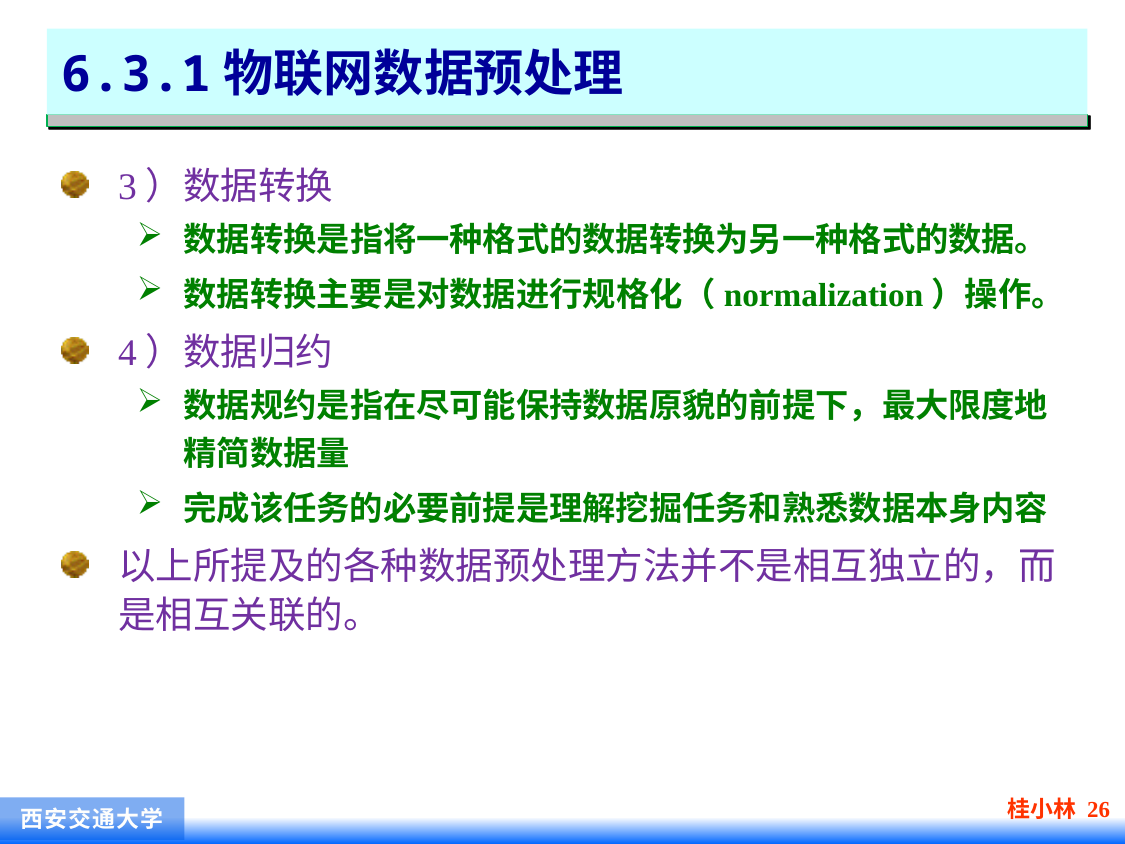

# 6.3.1物联网数据预处理
3）数据转换
数据转换是指将一种格式的数据转换为另一种格式的数据。
数据转换主要是对数据进行规格化（normalization）操作。
4）数据归约
数据规约是指在尽可能保持数据原貌的前提下，最大限度地精简数据量
完成该任务的必要前提是理解挖掘任务和熟悉数据本身内容
以上所提及的各种数据预处理方法并不是相互独立的，而是相互关联的。

桂小林 26